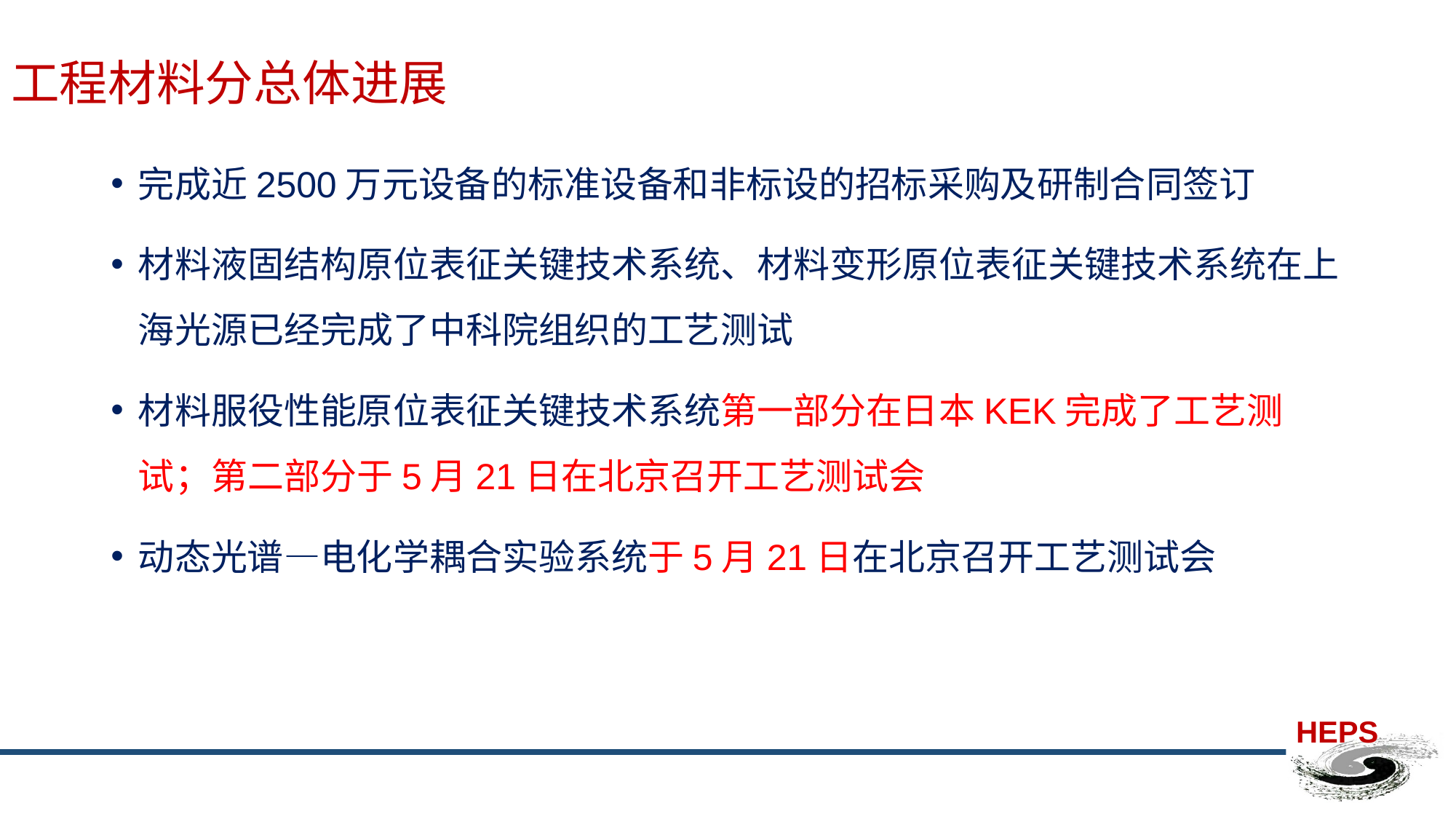

# 工程材料分总体进展
完成近2500万元设备的标准设备和非标设的招标采购及研制合同签订
材料液固结构原位表征关键技术系统、材料变形原位表征关键技术系统在上海光源已经完成了中科院组织的工艺测试
材料服役性能原位表征关键技术系统第一部分在日本KEK完成了工艺测试；第二部分于5月21日在北京召开工艺测试会
动态光谱—电化学耦合实验系统于5月21日在北京召开工艺测试会